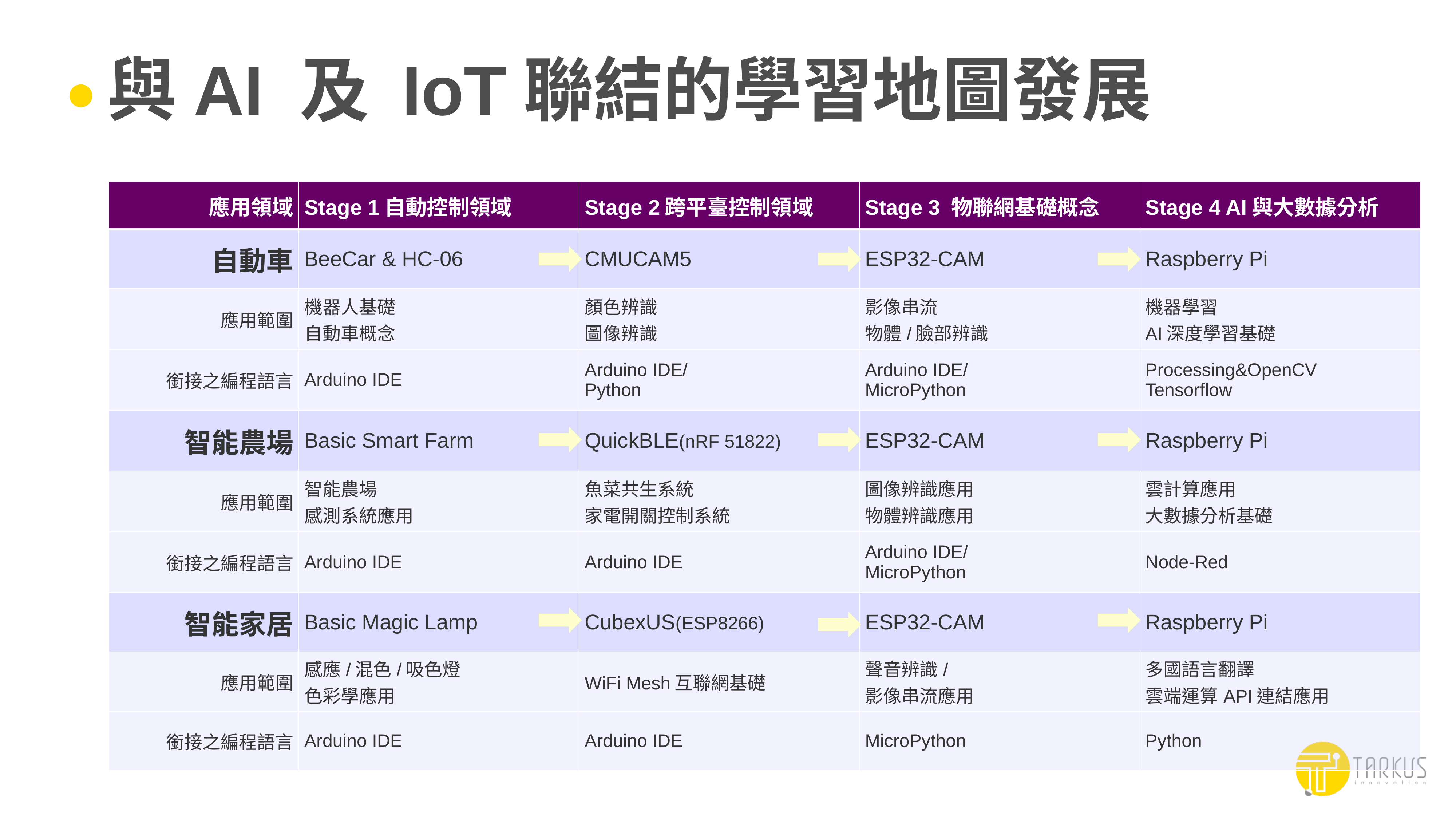

# 與AI 及 IoT聯結的學習地圖發展
| 應用領域 | Stage 1自動控制領域 | Stage 2跨平臺控制領域 | Stage 3 物聯網基礎概念 | Stage 4 AI與大數據分析 |
| --- | --- | --- | --- | --- |
| 自動車 | BeeCar & HC-06 | CMUCAM5 | ESP32-CAM | Raspberry Pi |
| 應用範圍 | 機器人基礎 自動車概念 | 顏色辨識 圖像辨識 | 影像串流 物體/臉部辨識 | 機器學習 AI深度學習基礎 |
| 銜接之編程語言 | Arduino IDE | Arduino IDE/ Python | Arduino IDE/ MicroPython | Processing&OpenCV Tensorflow |
| 智能農場 | Basic Smart Farm | QuickBLE(nRF 51822) | ESP32-CAM | Raspberry Pi |
| 應用範圍 | 智能農場 感測系統應用 | 魚菜共生系統 家電開關控制系統 | 圖像辨識應用 物體辨識應用 | 雲計算應用 大數據分析基礎 |
| 銜接之編程語言 | Arduino IDE | Arduino IDE | Arduino IDE/ MicroPython | Node-Red |
| 智能家居 | Basic Magic Lamp | CubexUS(ESP8266) | ESP32-CAM | Raspberry Pi |
| 應用範圍 | 感應/混色/吸色燈 色彩學應用 | WiFi Mesh互聯網基礎 | 聲音辨識/ 影像串流應用 | 多國語言翻譯 雲端運算API連結應用 |
| 銜接之編程語言 | Arduino IDE | Arduino IDE | MicroPython | Python |